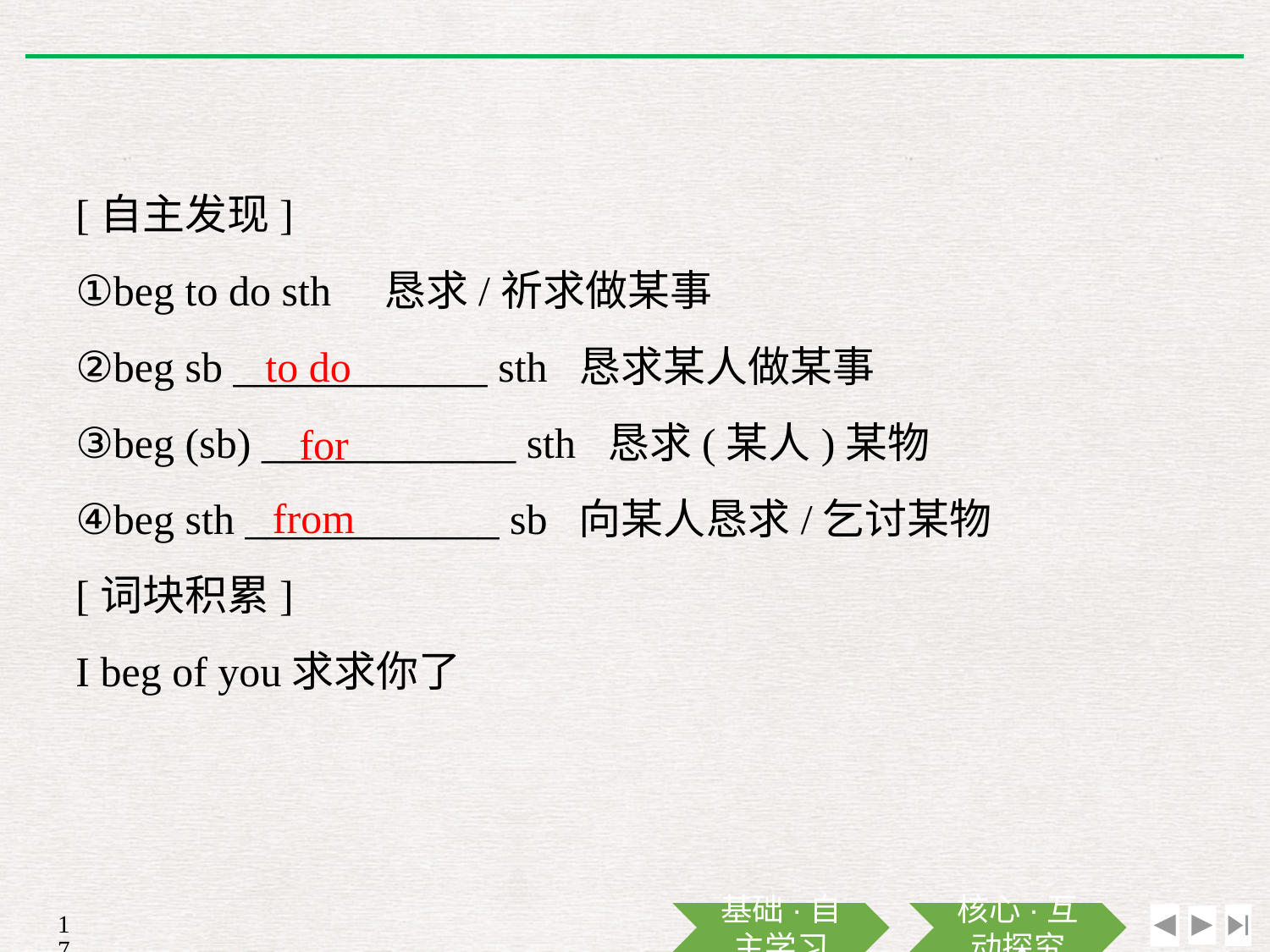

[自主发现]
①beg to do sth　恳求/祈求做某事
②beg sb ____________ sth  恳求某人做某事
③beg (sb) ____________ sth  恳求(某人)某物
④beg sth ____________ sb  向某人恳求/乞讨某物
[词块积累]
I beg of you求求你了
to do
for
from